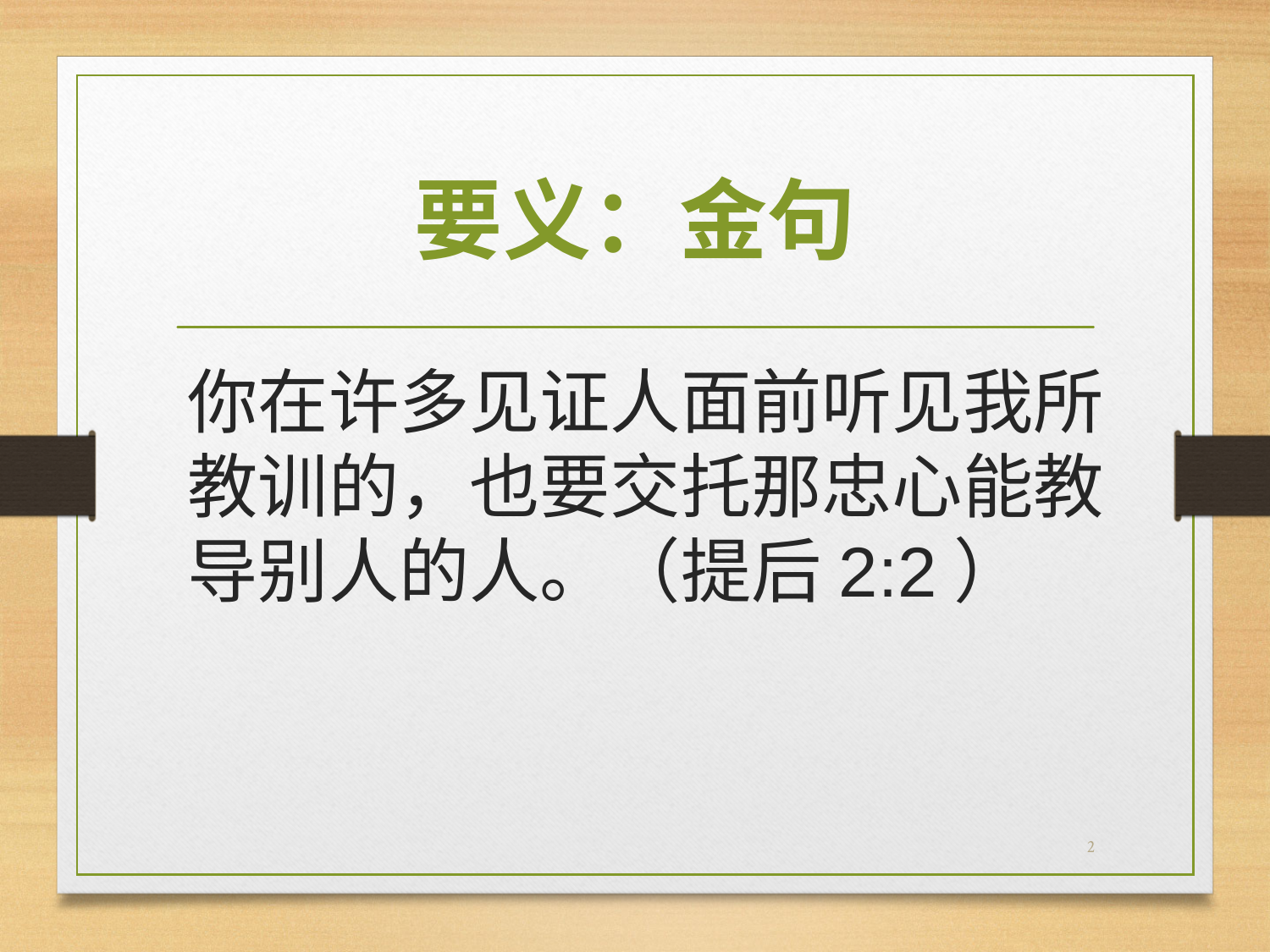

# 要义：金句
你在许多见证人面前听见我所教训的，也要交托那忠心能教导别人的人。（提后2:2）
2